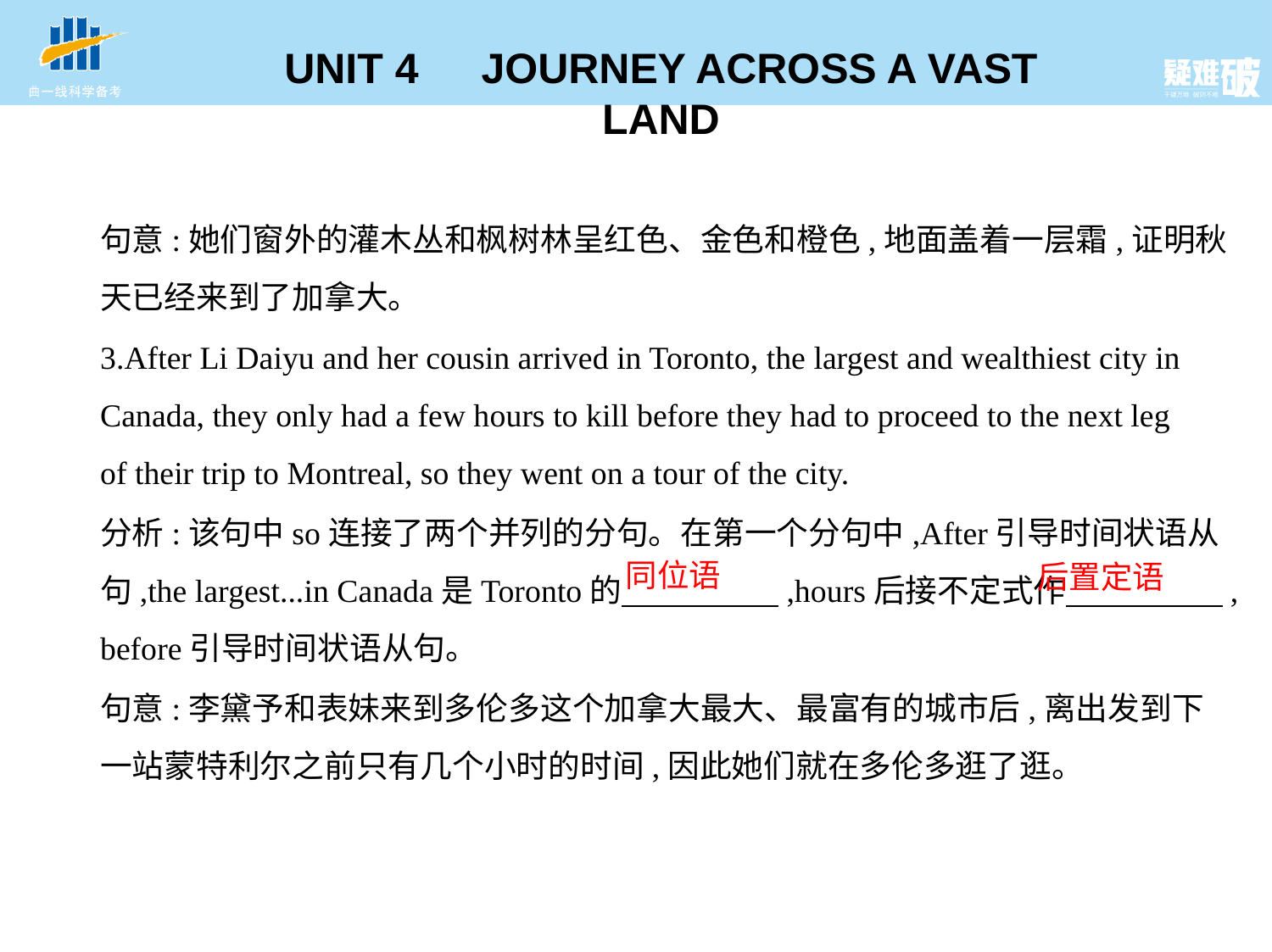

句意:她们窗外的灌木丛和枫树林呈红色、金色和橙色,地面盖着一层霜,证明秋
天已经来到了加拿大。
3.After Li Daiyu and her cousin arrived in Toronto, the largest and wealthiest city in
Canada, they only had a few hours to kill before they had to proceed to the next leg
of their trip to Montreal, so they went on a tour of the city.
分析:该句中so连接了两个并列的分句。在第一个分句中,After引导时间状语从
句,the largest...in Canada是Toronto的　　　　    ,hours后接不定式作　　　　    ,
before引导时间状语从句。
句意:李黛予和表妹来到多伦多这个加拿大最大、最富有的城市后,离出发到下
一站蒙特利尔之前只有几个小时的时间,因此她们就在多伦多逛了逛。
同位语
后置定语